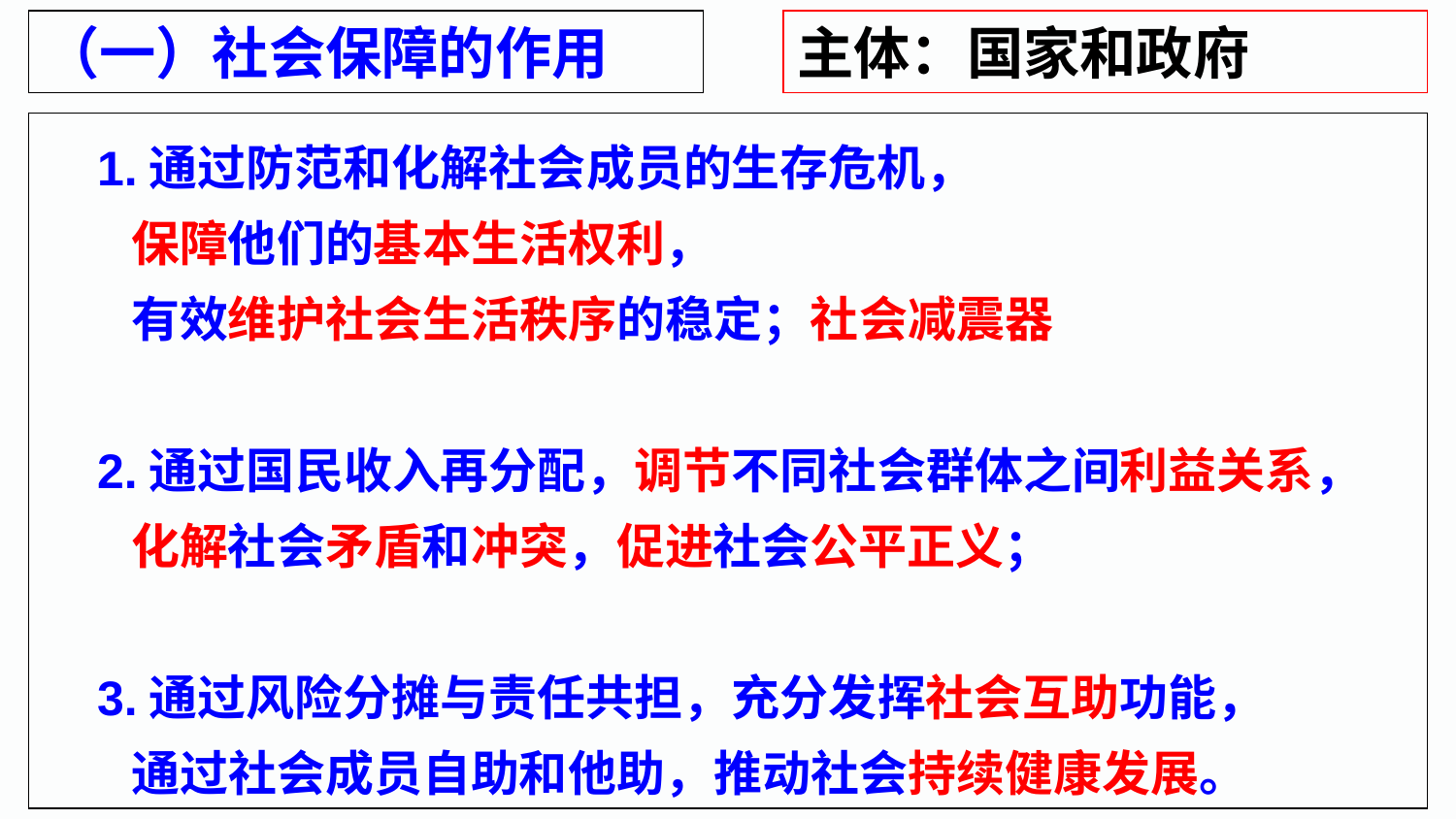

主体：国家和政府
（一）社会保障的作用
    1.通过防范和化解社会成员的生存危机，
       保障他们的基本生活权利，
       有效维护社会生活秩序的稳定；社会减震器

    2.通过国民收入再分配，调节不同社会群体之间利益关系，
       化解社会矛盾和冲突，促进社会公平正义；

    3.通过风险分摊与责任共担，充分发挥社会互助功能，
       通过社会成员自助和他助，推动社会持续健康发展。